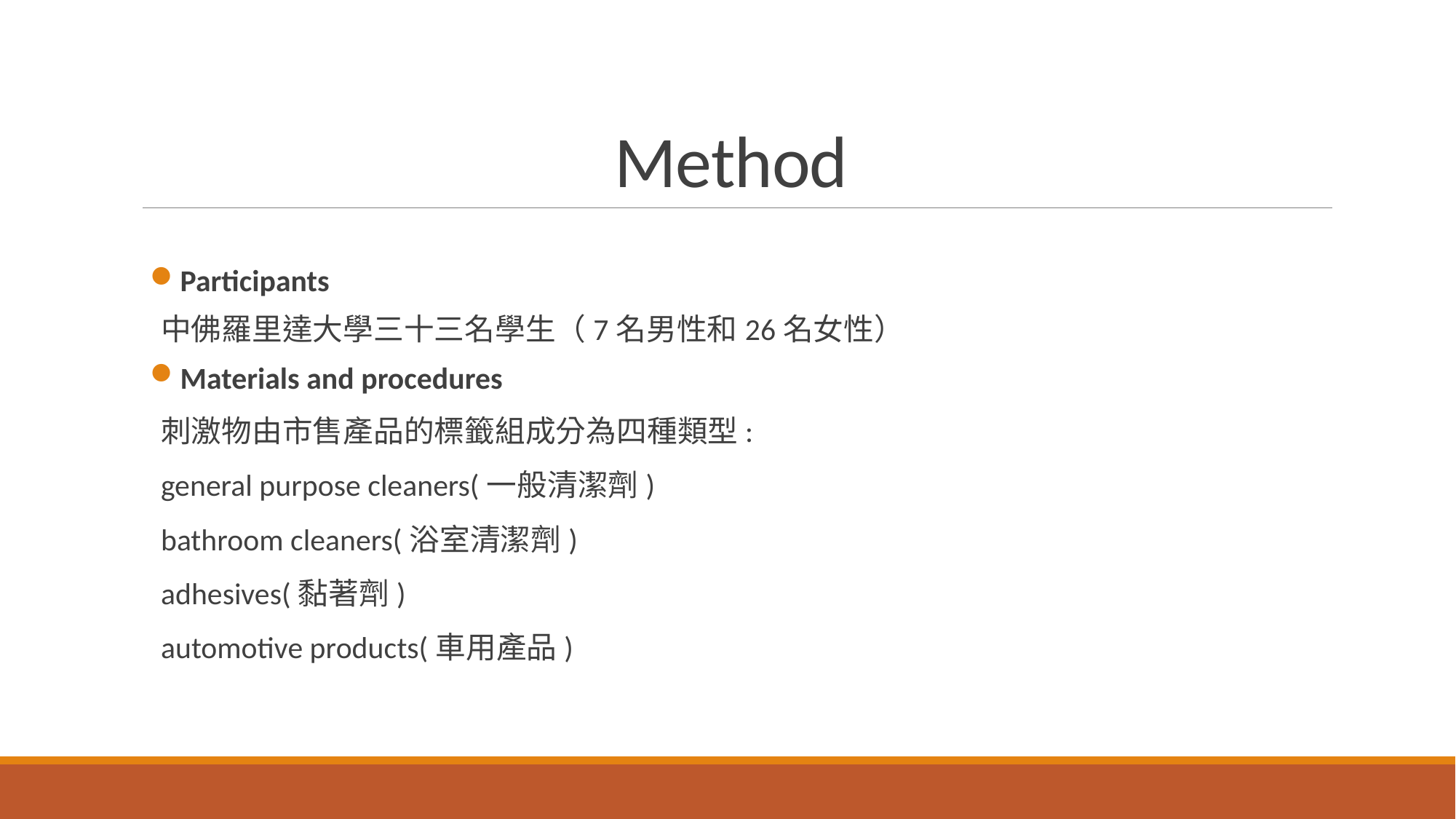

# Method

Participants
中佛羅里達大學三十三名學生（7名男性和26名女性）
Materials and procedures
刺激物由市售產品的標籤組成分為四種類型:
general purpose cleaners(一般清潔劑)
bathroom cleaners(浴室清潔劑)
adhesives(黏著劑)
automotive products(車用產品)